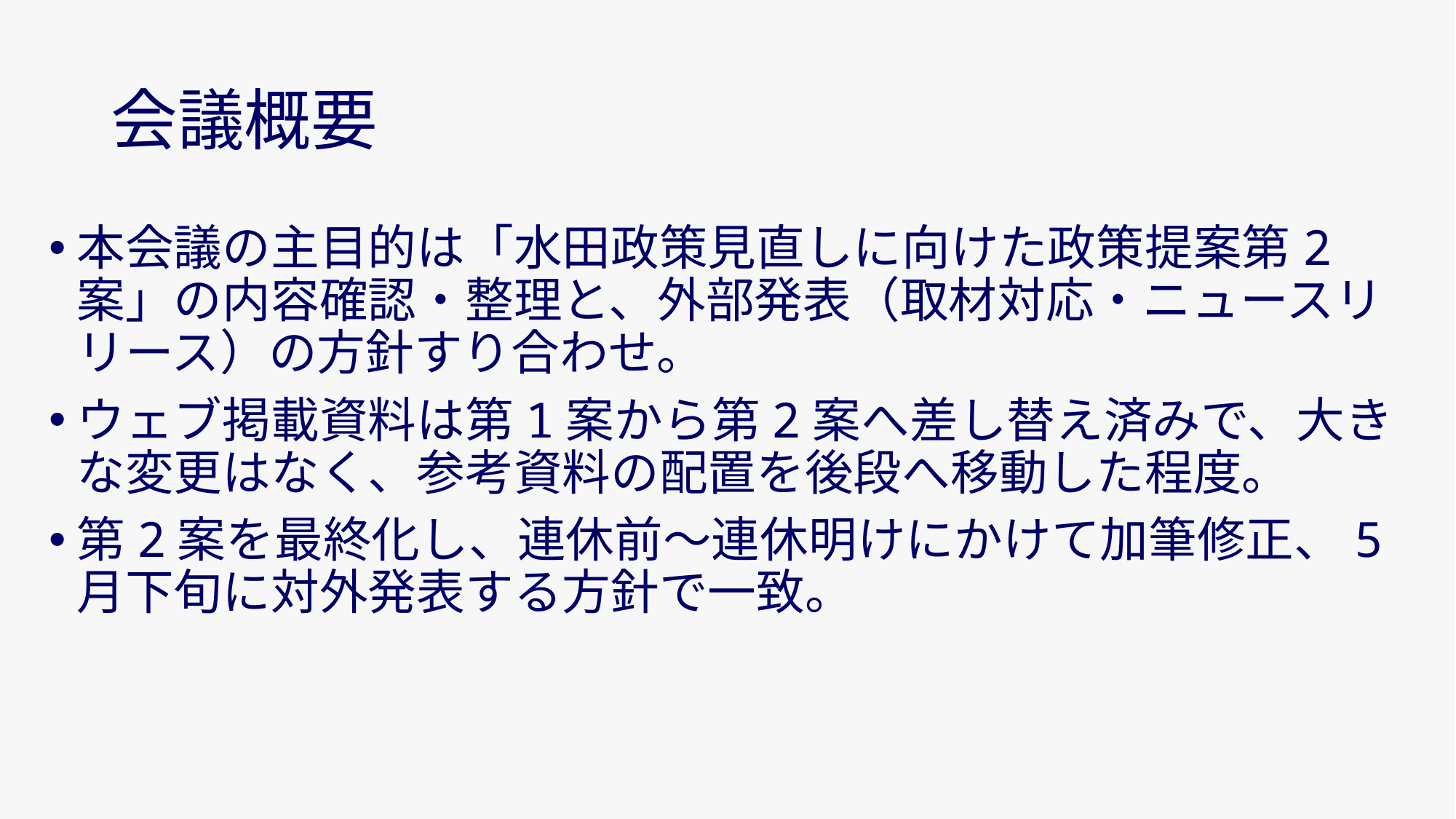

# 会議概要
本会議の主目的は「水田政策見直しに向けた政策提案第2案」の内容確認・整理と、外部発表（取材対応・ニュースリリース）の方針すり合わせ。
ウェブ掲載資料は第1案から第2案へ差し替え済みで、大きな変更はなく、参考資料の配置を後段へ移動した程度。
第2案を最終化し、連休前～連休明けにかけて加筆修正、5月下旬に対外発表する方針で一致。